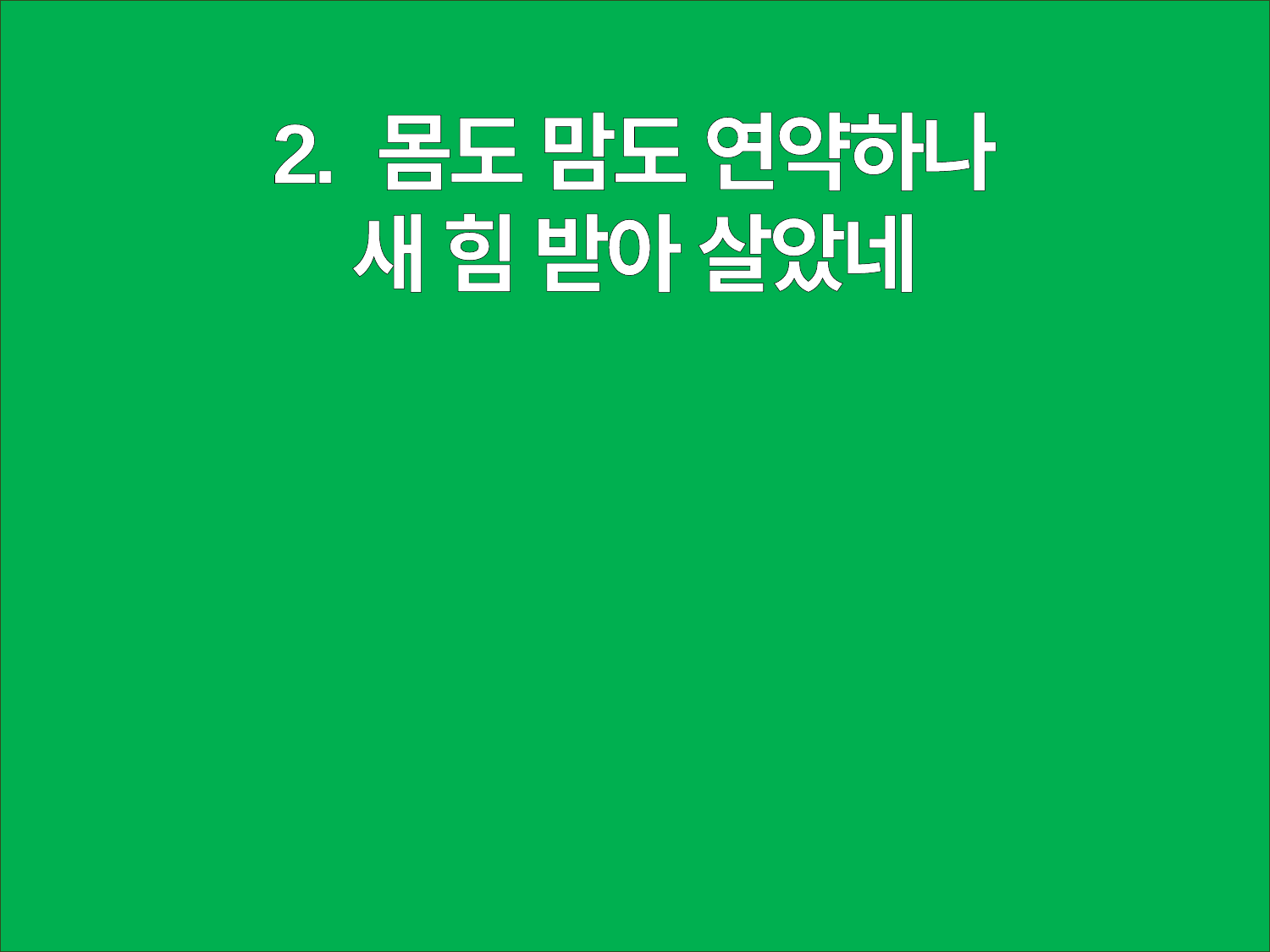

2. 몸도 맘도 연약하나
새 힘 받아 살았네